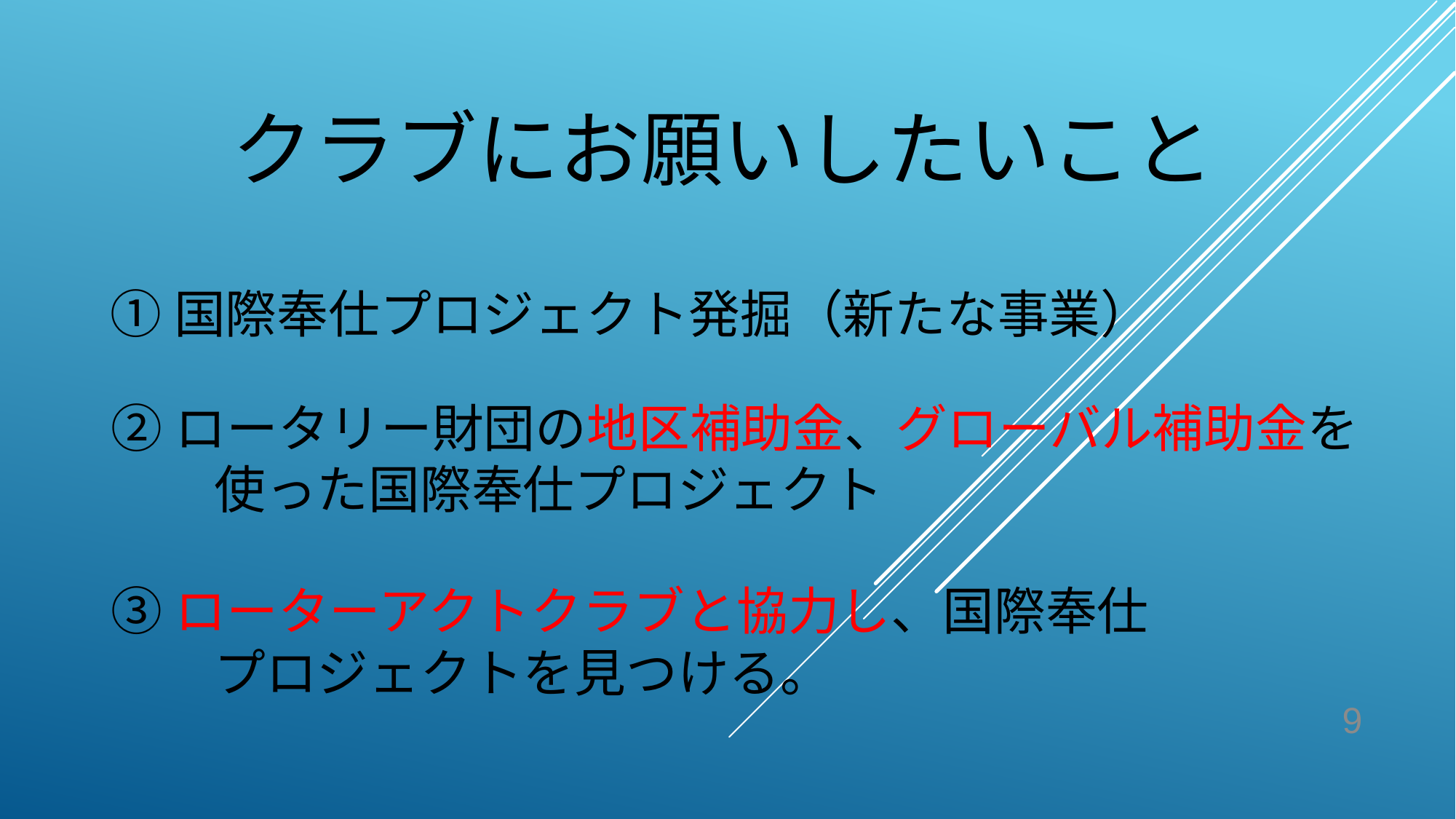

クラブにお願いしたいこと
①国際奉仕プロジェクト発掘（新たな事業）
②ロータリー財団の地区補助金、グローバル補助金を
　　使った国際奉仕プロジェクト
③ローターアクトクラブと協力し、国際奉仕
　　プロジェクトを見つける。
9